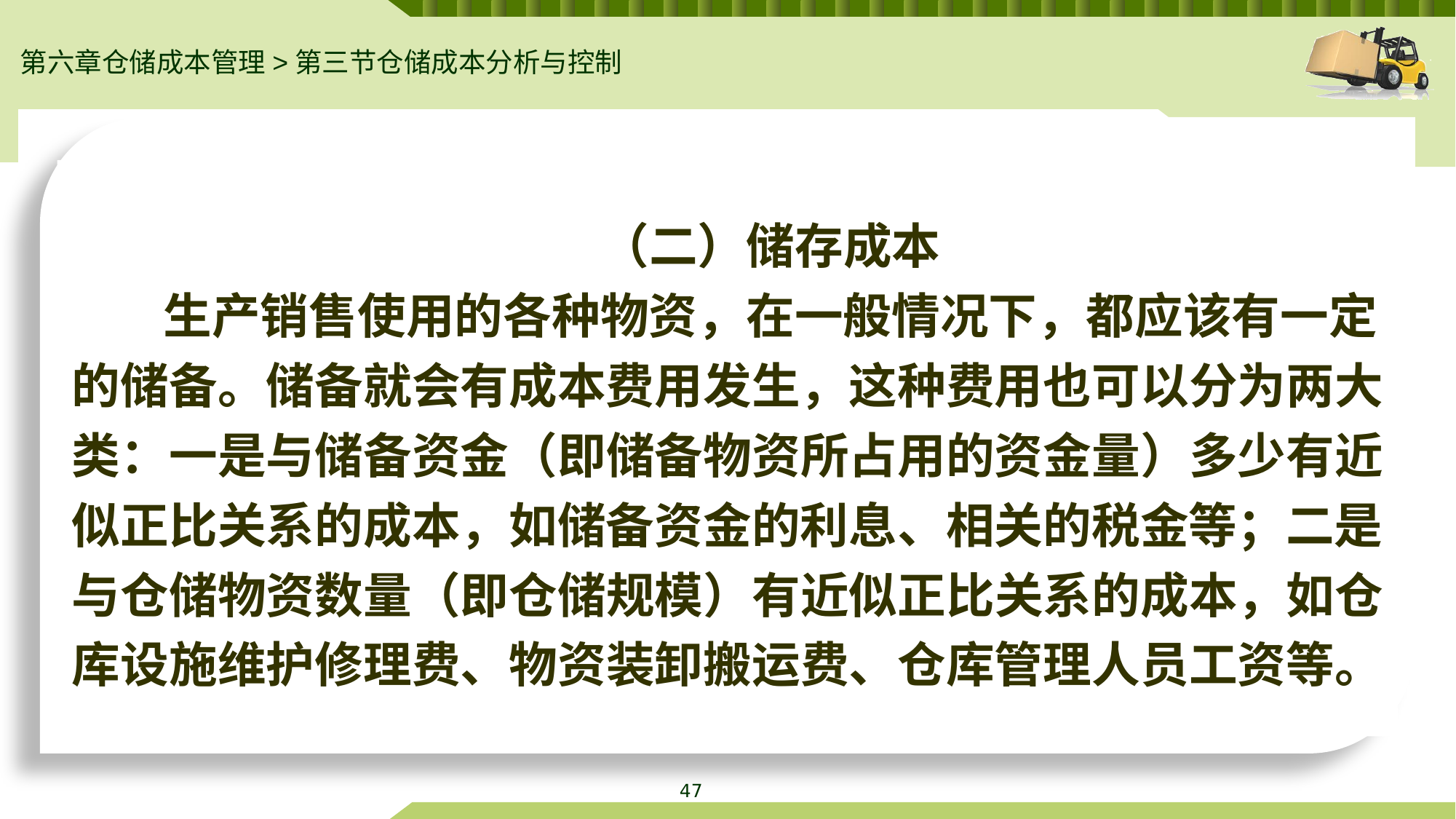

第六章仓储成本管理>第三节仓储成本分析与控制
（二）储存成本
生产销售使用的各种物资，在一般情况下，都应该有一定的储备。储备就会有成本费用发生，这种费用也可以分为两大类：一是与储备资金（即储备物资所占用的资金量）多少有近似正比关系的成本，如储备资金的利息、相关的税金等；二是与仓储物资数量（即仓储规模）有近似正比关系的成本，如仓库设施维护修理费、物资装卸搬运费、仓库管理人员工资等。